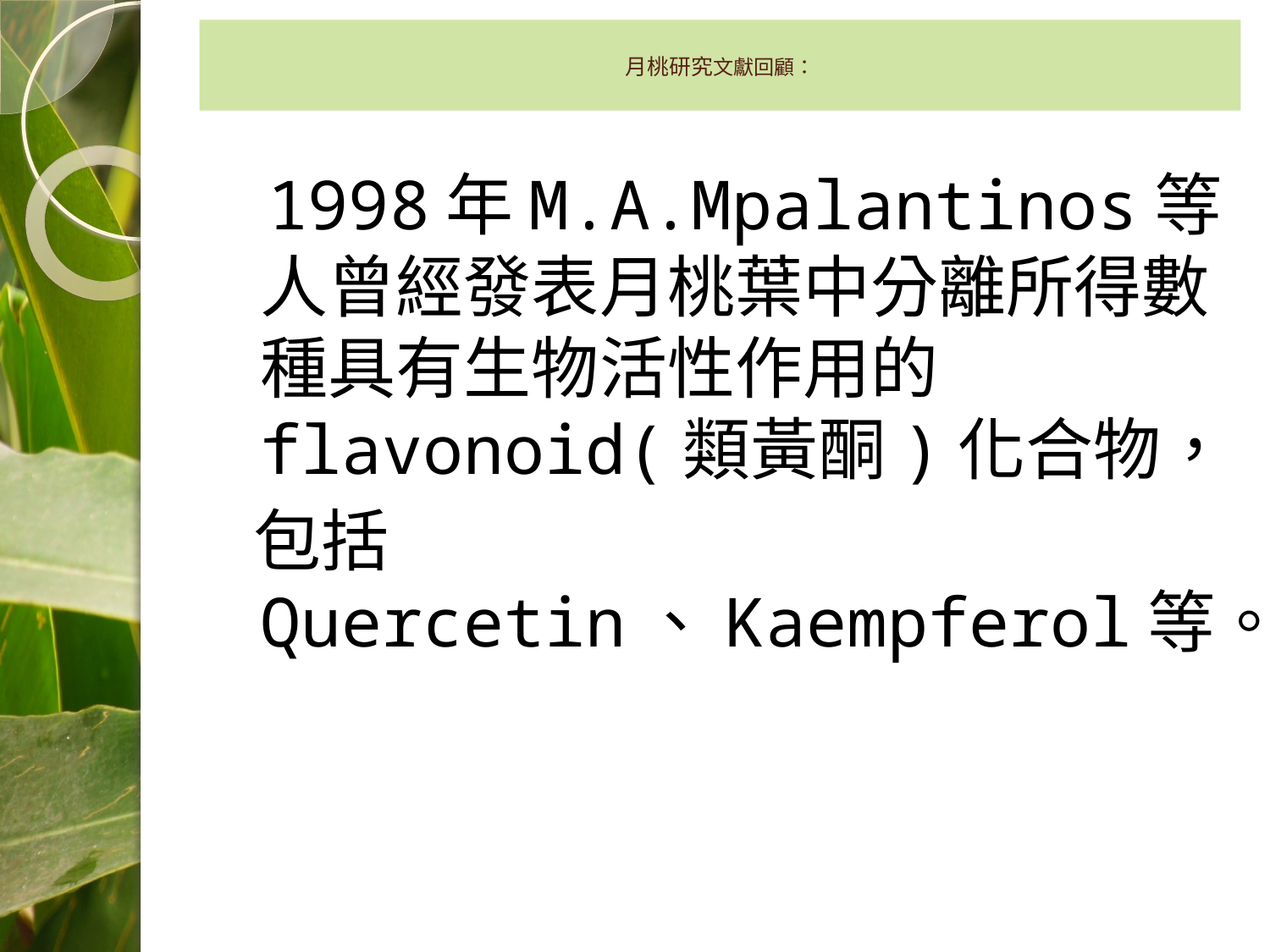

# 月桃研究文獻回顧：
 1998年M.A.Mpalantinos等人曾經發表月桃葉中分離所得數種具有生物活性作用的flavonoid(類黃酮)化合物，
 包括Quercetin、Kaempferol等。